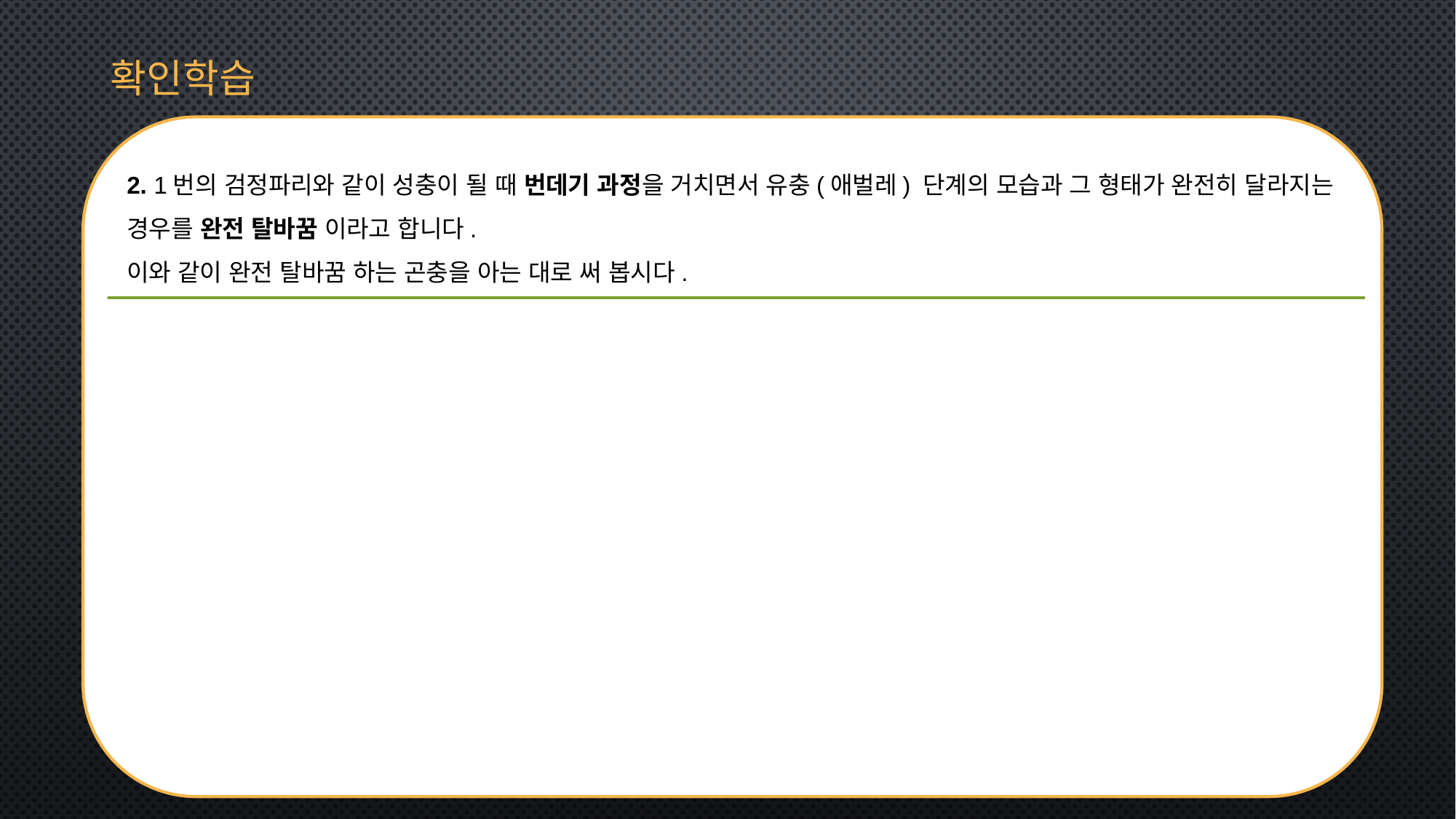

확인학습
2. 1번의 검정파리와 같이 성충이 될 때 번데기 과정을 거치면서 유충(애벌레) 단계의 모습과 그 형태가 완전히 달라지는 경우를 완전 탈바꿈 이라고 합니다.
이와 같이 완전 탈바꿈 하는 곤충을 아는 대로 써 봅시다.